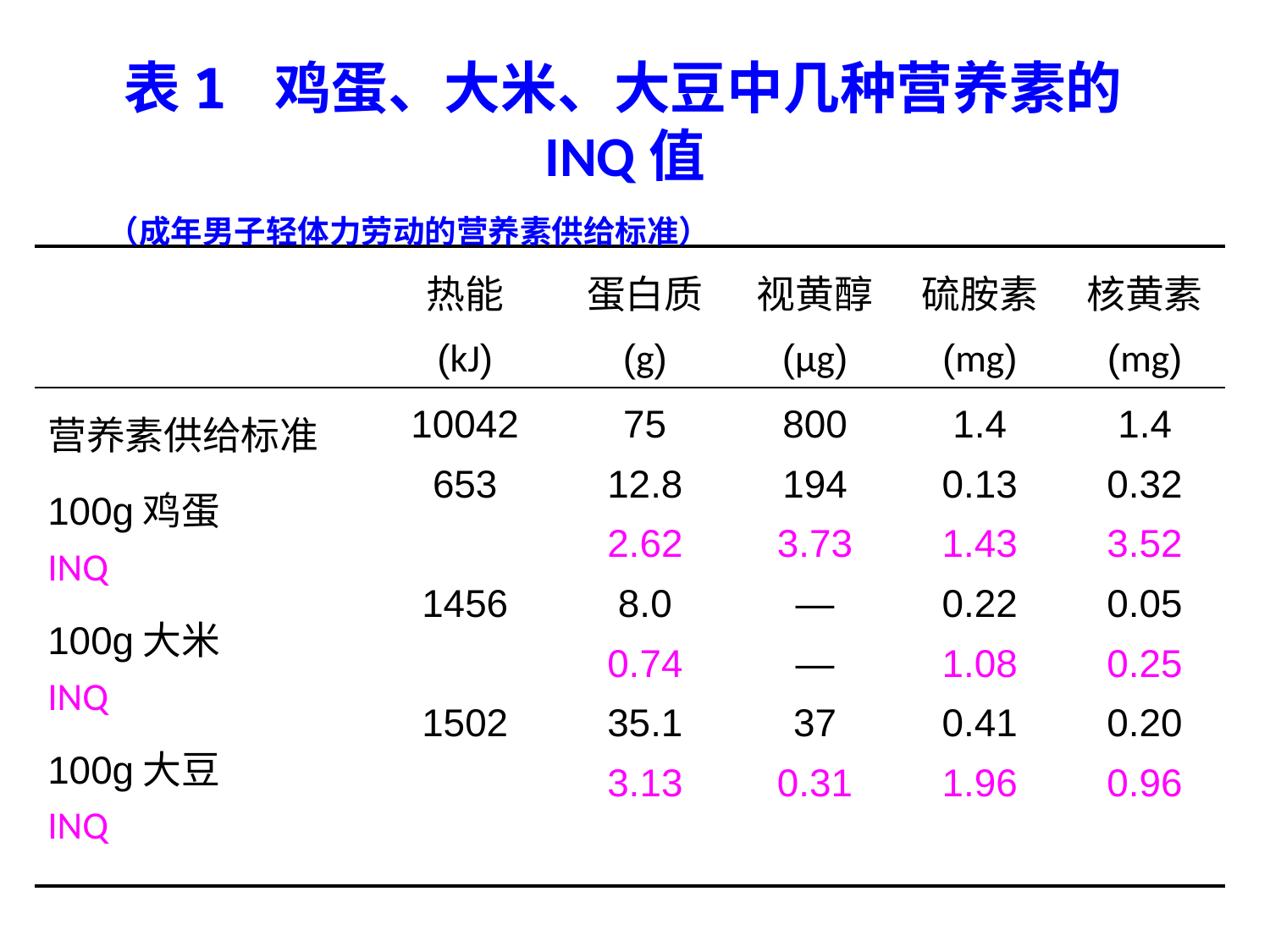

表1 鸡蛋、大米、大豆中几种营养素的INQ值
（成年男子轻体力劳动的营养素供给标准）
|  | 热能 (kJ) | 蛋白质 (g) | 视黄醇 (μg) | 硫胺素 (mg) | 核黄素 (mg) |
| --- | --- | --- | --- | --- | --- |
| 营养素供给标准 100g鸡蛋 INQ 100g大米 INQ 100g大豆 INQ | 10042 653   1456   1502 | 75 12.8 2.62 8.0 0.74 35.1 3.13 | 800 194 3.73 — — 37 0.31 | 1.4 0.13 1.43 0.22 1.08 0.41 1.96 | 1.4 0.32 3.52 0.05 0.25 0.20 0.96 |